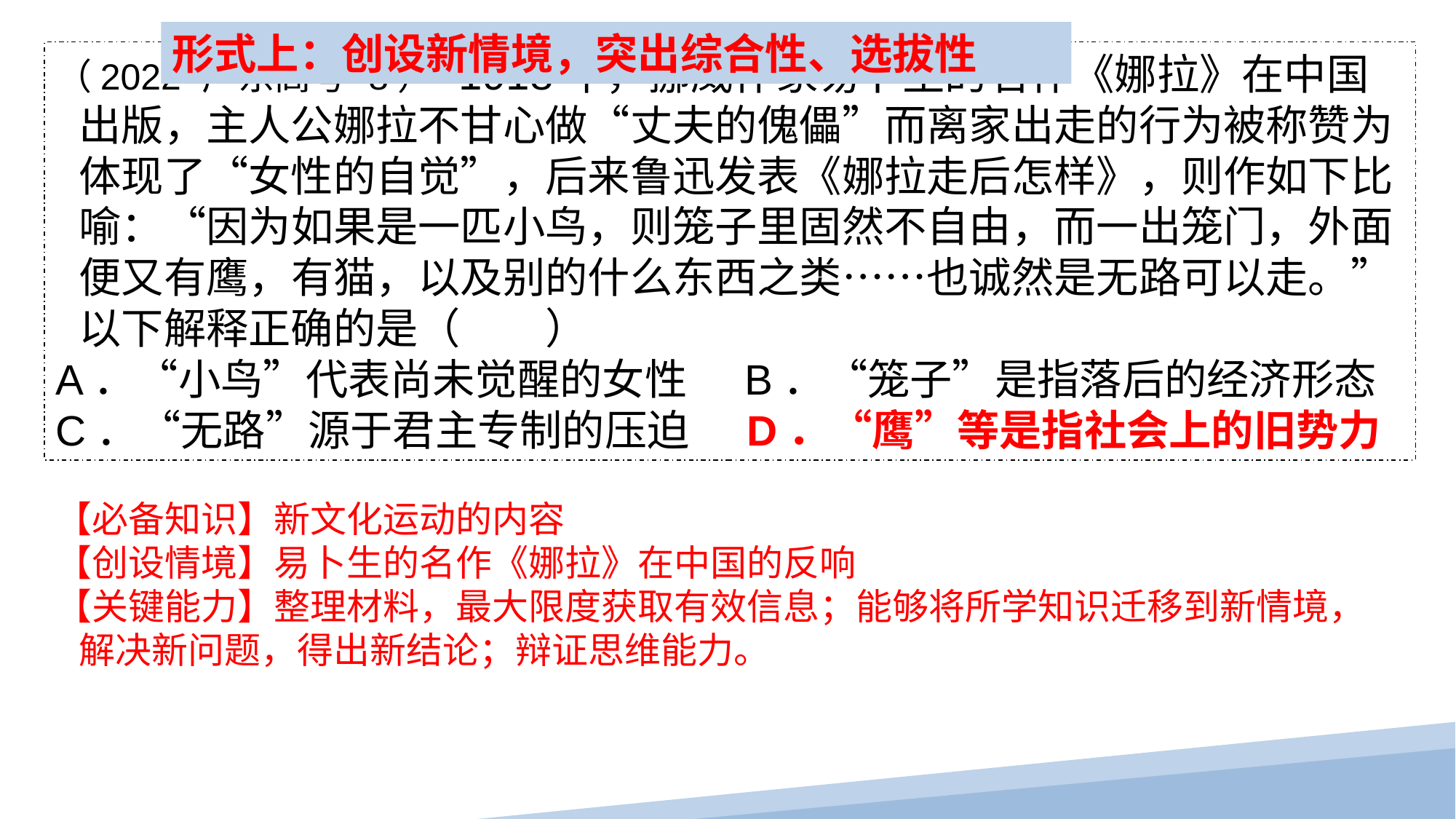

形式上：创设新情境，突出综合性、选拔性
（2022·广东高考·8）  1918年，挪威作家易卜生的名作《娜拉》在中国出版，主人公娜拉不甘心做“丈夫的傀儡”而离家出走的行为被称赞为体现了“女性的自觉”，后来鲁迅发表《娜拉走后怎样》，则作如下比喻：“因为如果是一匹小鸟，则笼子里固然不自由，而一出笼门，外面便又有鹰，有猫，以及别的什么东西之类……也诚然是无路可以走。”以下解释正确的是（　　）
A．“小鸟”代表尚未觉醒的女性     B．“笼子”是指落后的经济形态
C．“无路”源于君主专制的压迫     D．“鹰”等是指社会上的旧势力
【必备知识】新文化运动的内容
【创设情境】易卜生的名作《娜拉》在中国的反响
【关键能力】整理材料，最大限度获取有效信息；能够将所学知识迁移到新情境，解决新问题，得出新结论；辩证思维能力。

30